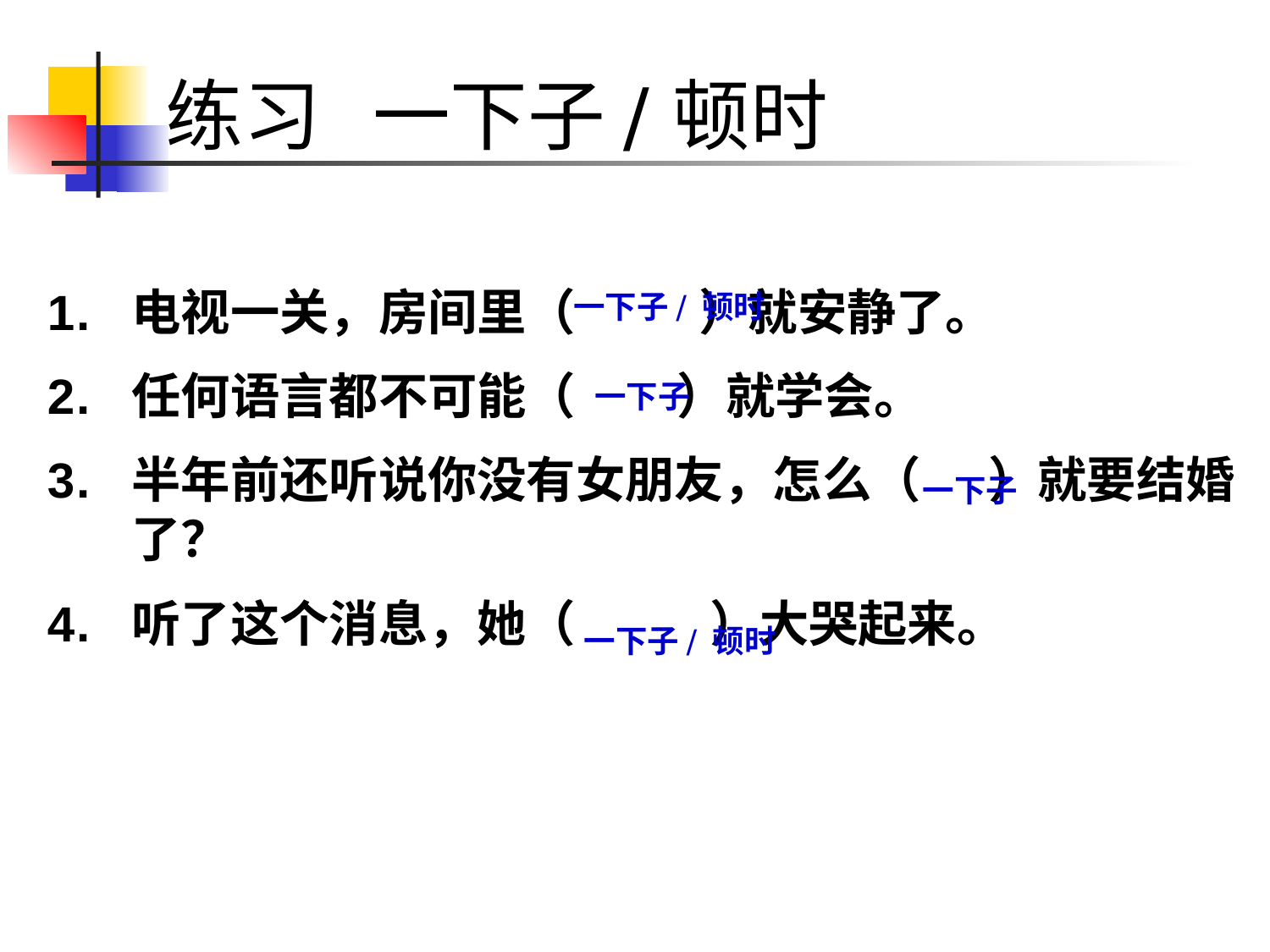

# 练习   一下子/顿时
电视一关，房间里（           ）就安静了。
任何语言都不可能（         ）就学会。
半年前还听说你没有女朋友，怎么（      ）就要结婚了？
听了这个消息，她（            ）大哭起来。
一下子/顿时
一下子
一下子
一下子/顿时